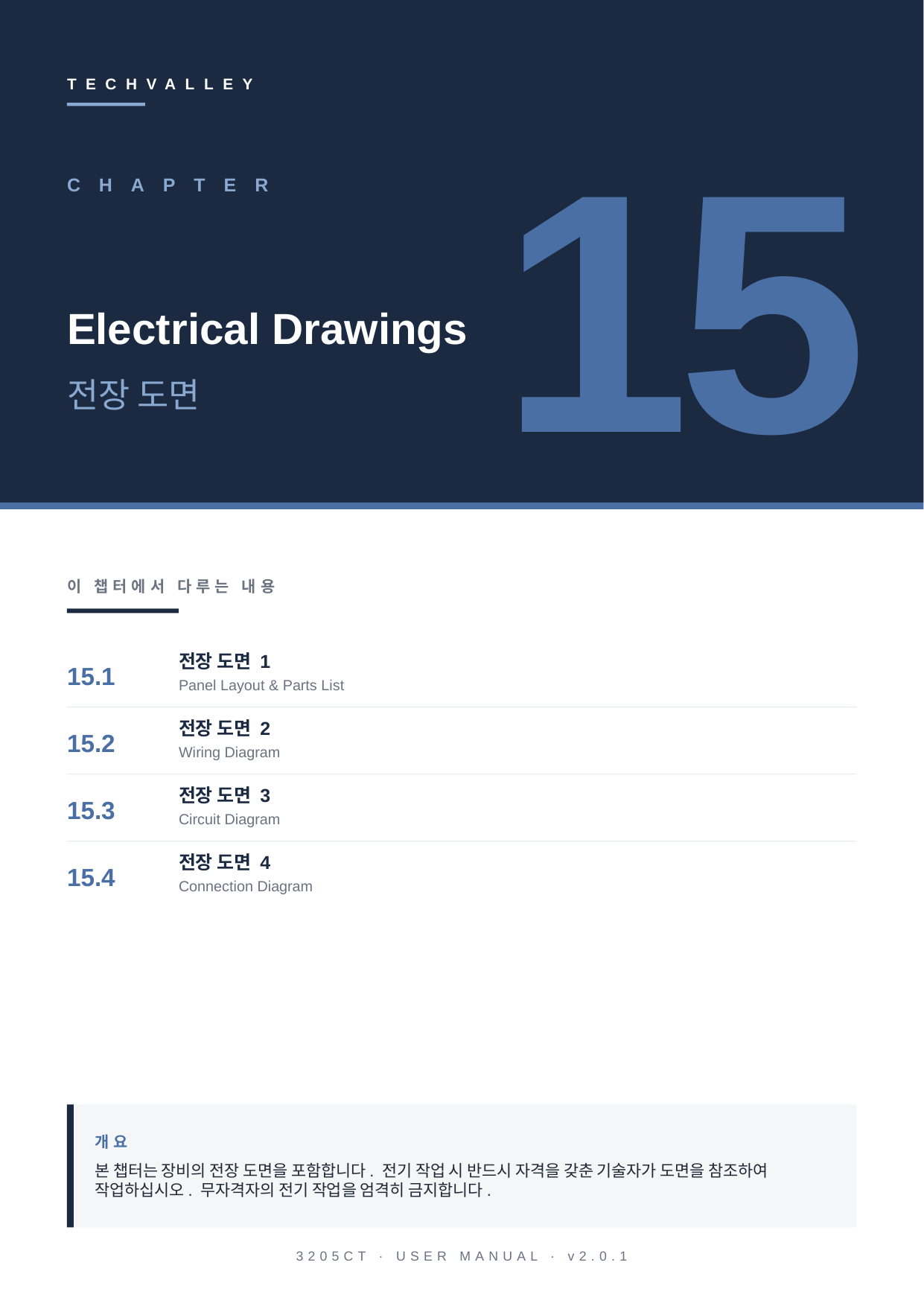

TECHVALLEY

15
CHAPTER
Electrical Drawings
전장 도면

이 챕터에서 다루는 내용

15.1
전장 도면 1
Panel Layout & Parts List

15.2
전장 도면 2
Wiring Diagram

15.3
전장 도면 3
Circuit Diagram

15.4
전장 도면 4
Connection Diagram

개요
본 챕터는 장비의 전장 도면을 포함합니다. 전기 작업 시 반드시 자격을 갖춘 기술자가 도면을 참조하여 작업하십시오. 무자격자의 전기 작업을 엄격히 금지합니다.
3205CT · USER MANUAL · v2.0.1